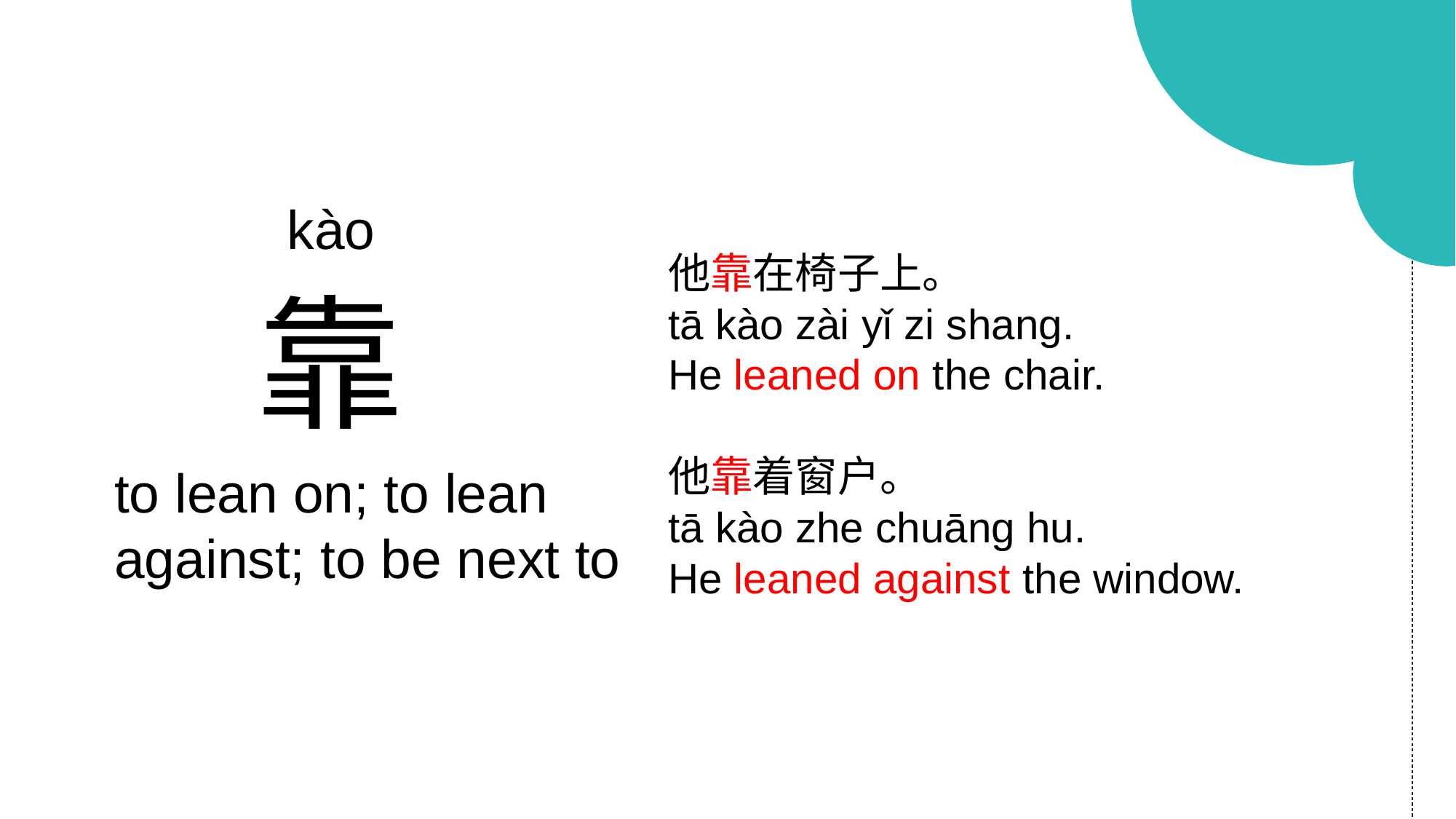

kào
他靠在椅子上。
tā kào zài yǐ zi shang.
He leaned on the chair.

他靠着窗户。
tā kào zhe chuāng hu.
He leaned against the window.
靠
to lean on; to lean against; to be next to